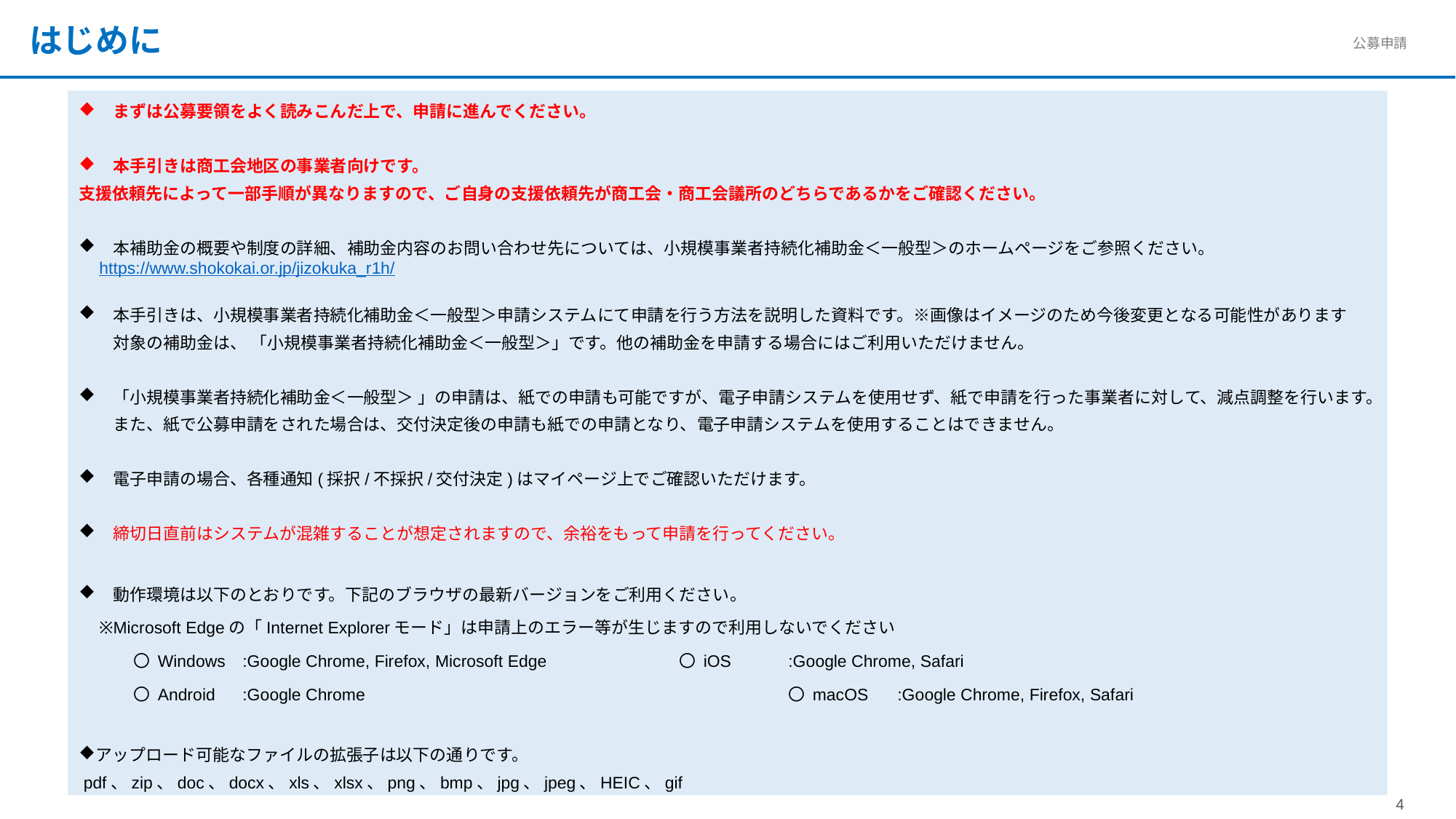

はじめに
まずは公募要領をよく読みこんだ上で、申請に進んでください。

本手引きは商工会地区の事業者向けです。
支援依頼先によって一部手順が異なりますので、ご自身の支援依頼先が商工会・商工会議所のどちらであるかをご確認ください。

本補助金の概要や制度の詳細、補助金内容のお問い合わせ先については、小規模事業者持続化補助金＜一般型＞のホームページをご参照ください。
https://www.shokokai.or.jp/jizokuka_r1h/

本手引きは、小規模事業者持続化補助金＜一般型＞申請システムにて申請を行う方法を説明した資料です。※画像はイメージのため今後変更となる可能性があります
対象の補助金は、 「小規模事業者持続化補助金＜一般型＞」です。他の補助金を申請する場合にはご利用いただけません。
「小規模事業者持続化補助金＜一般型＞ 」の申請は、紙での申請も可能ですが、電子申請システムを使用せず、紙で申請を行った事業者に対して、減点調整を行います。また、紙で公募申請をされた場合は、交付決定後の申請も紙での申請となり、電子申請システムを使用することはできません。
電子申請の場合、各種通知(採択/不採択/交付決定)はマイページ上でご確認いただけます。

締切日直前はシステムが混雑することが想定されますので、余裕をもって申請を行ってください。

動作環境は以下のとおりです。下記のブラウザの最新バージョンをご利用ください。
※Microsoft Edgeの「Internet Explorerモード」は申請上のエラー等が生じますので利用しないでください
〇 Windows	:Google Chrome, Firefox, Microsoft Edge		〇 iOS	:Google Chrome, Safari
〇 Android	:Google Chrome				〇 macOS 	:Google Chrome, Firefox, Safari

アップロード可能なファイルの拡張子は以下の通りです。
 pdf、zip、doc、docx、xls、xlsx、png、bmp、jpg、jpeg、HEIC、gif